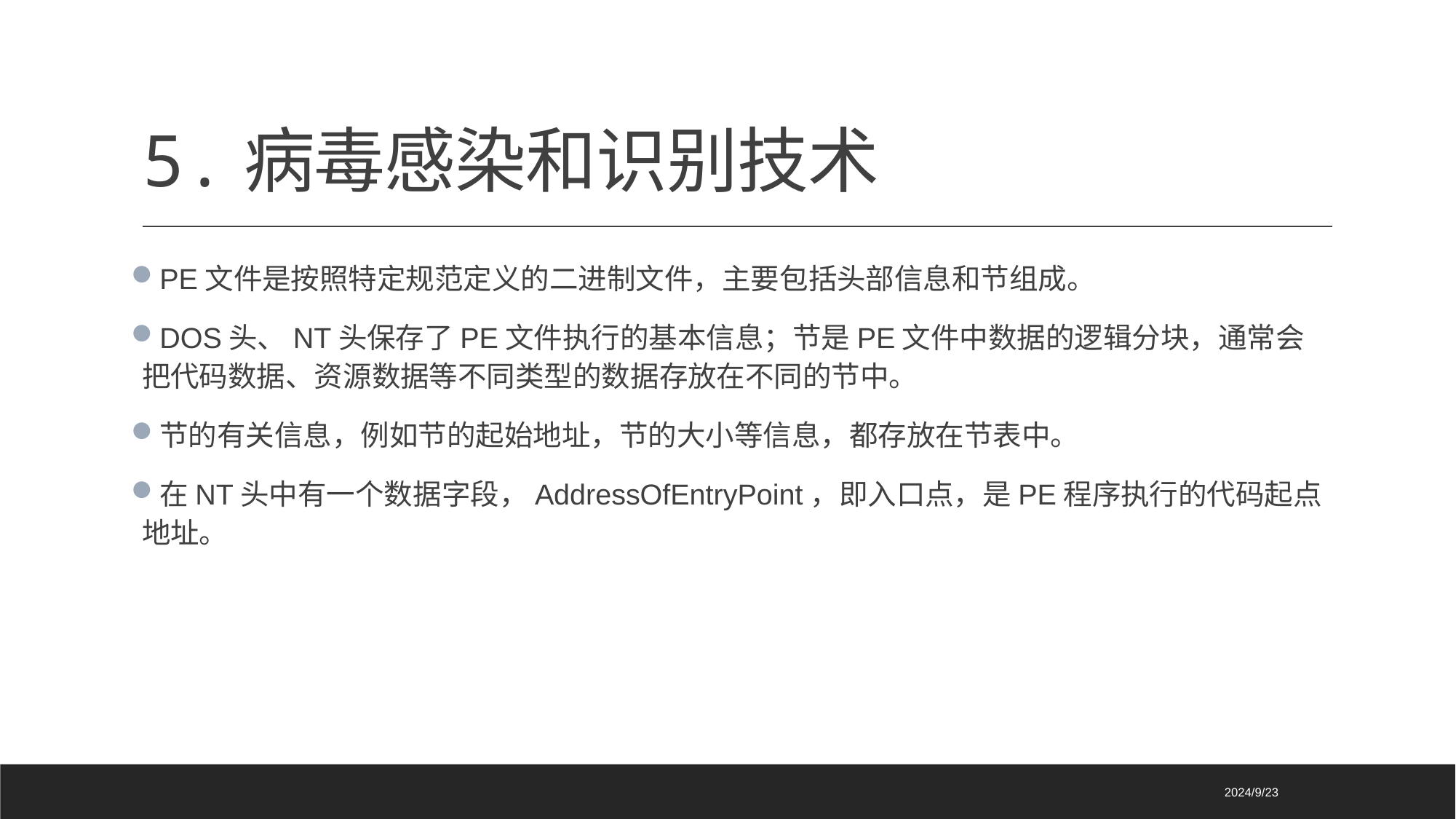

# 5.病毒感染和识别技术
PE文件是按照特定规范定义的二进制文件，主要包括头部信息和节组成。
DOS头、NT头保存了PE文件执行的基本信息；节是PE文件中数据的逻辑分块，通常会把代码数据、资源数据等不同类型的数据存放在不同的节中。
节的有关信息，例如节的起始地址，节的大小等信息，都存放在节表中。
在NT头中有一个数据字段，AddressOfEntryPoint，即入口点，是PE程序执行的代码起点地址。

2024/9/23